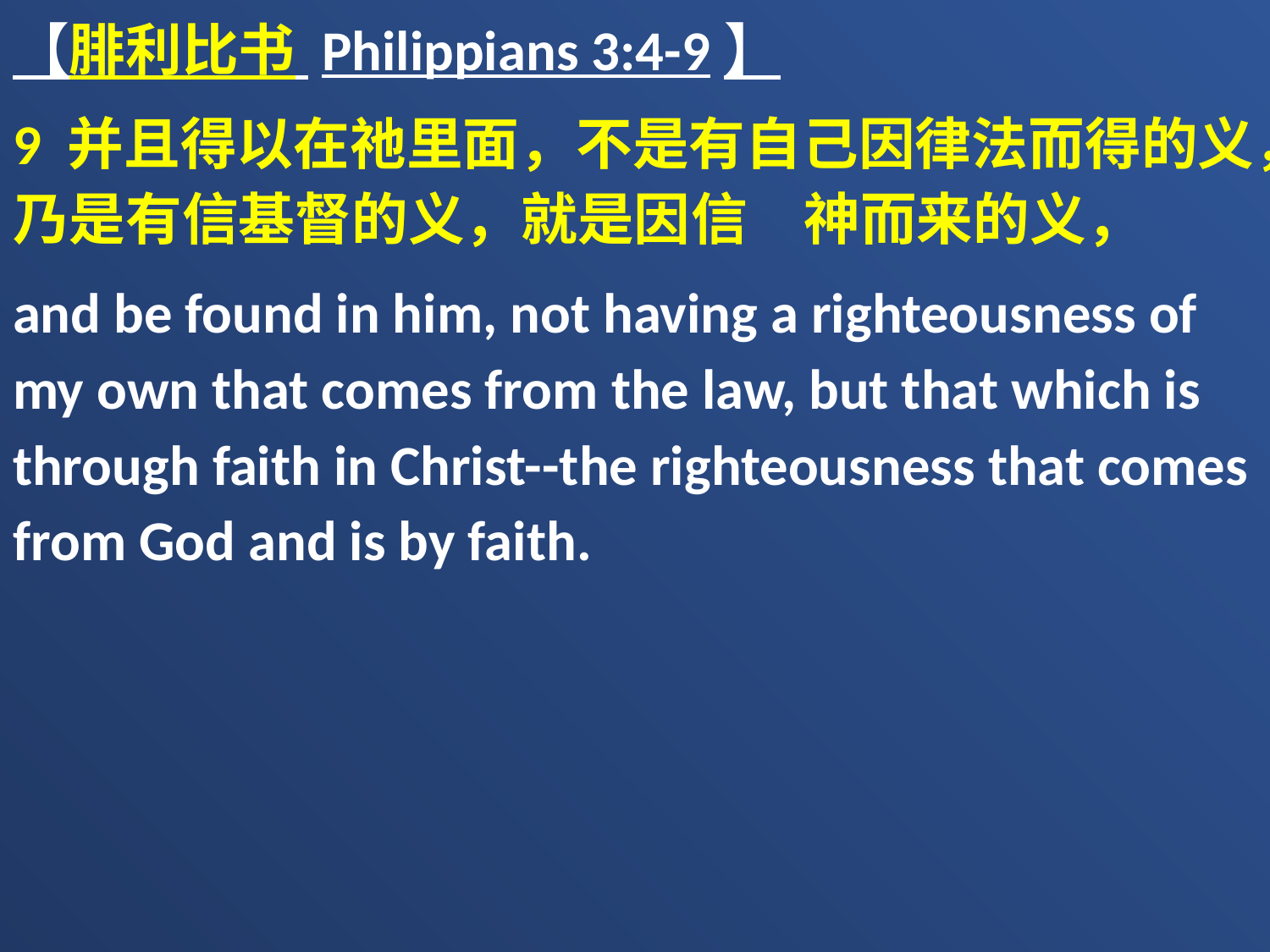

【腓利比书 Philippians 3:4-9】
9 并且得以在祂里面，不是有自己因律法而得的义，乃是有信基督的义，就是因信　神而来的义，
and be found in him, not having a righteousness of my own that comes from the law, but that which is through faith in Christ--the righteousness that comes from God and is by faith.